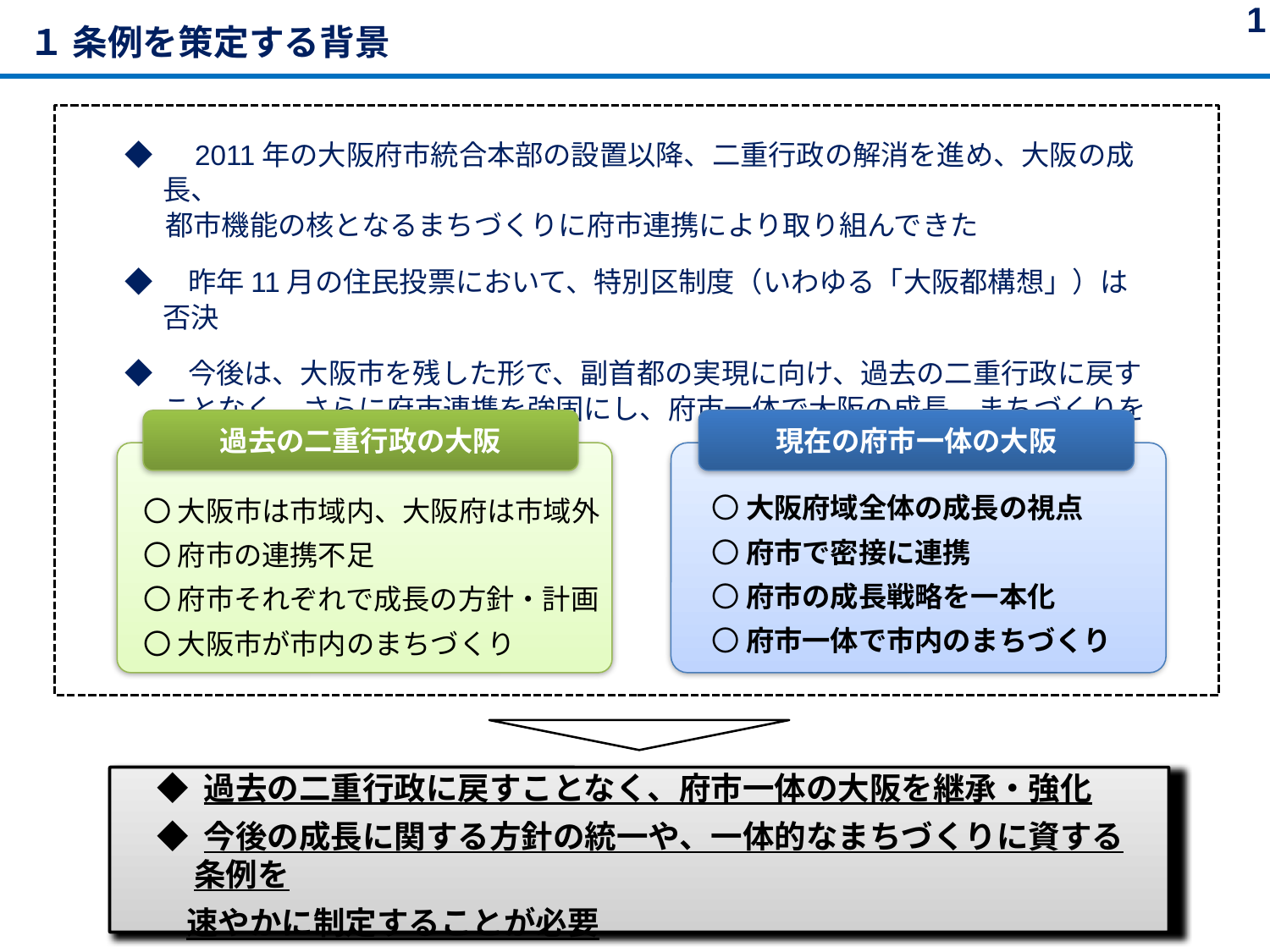

1
 １ 条例を策定する背景
◆　2011年の大阪府市統合本部の設置以降、二重行政の解消を進め、大阪の成長、
　  都市機能の核となるまちづくりに府市連携により取り組んできた
◆　昨年11月の住民投票において、特別区制度（いわゆる「大阪都構想」）は否決
◆　今後は、大阪市を残した形で、副首都の実現に向け、過去の二重行政に戻すことなく、さらに府市連携を強固にし、府市一体で大阪の成長、まちづくりを強力に推し進めていく
    ことが必要
過去の二重行政の大阪
現在の府市一体の大阪

〇 大阪府域全体の成長の視点
〇 府市で密接に連携
〇 府市の成長戦略を一本化
〇 府市一体で市内のまちづくり
〇 大阪市は市域内、大阪府は市域外
〇 府市の連携不足
〇 府市それぞれで成長の方針・計画
〇 大阪市が市内のまちづくり

◆ 過去の二重行政に戻すことなく、府市一体の大阪を継承・強化
◆ 今後の成長に関する方針の統一や、一体的なまちづくりに資する条例を
   速やかに制定することが必要